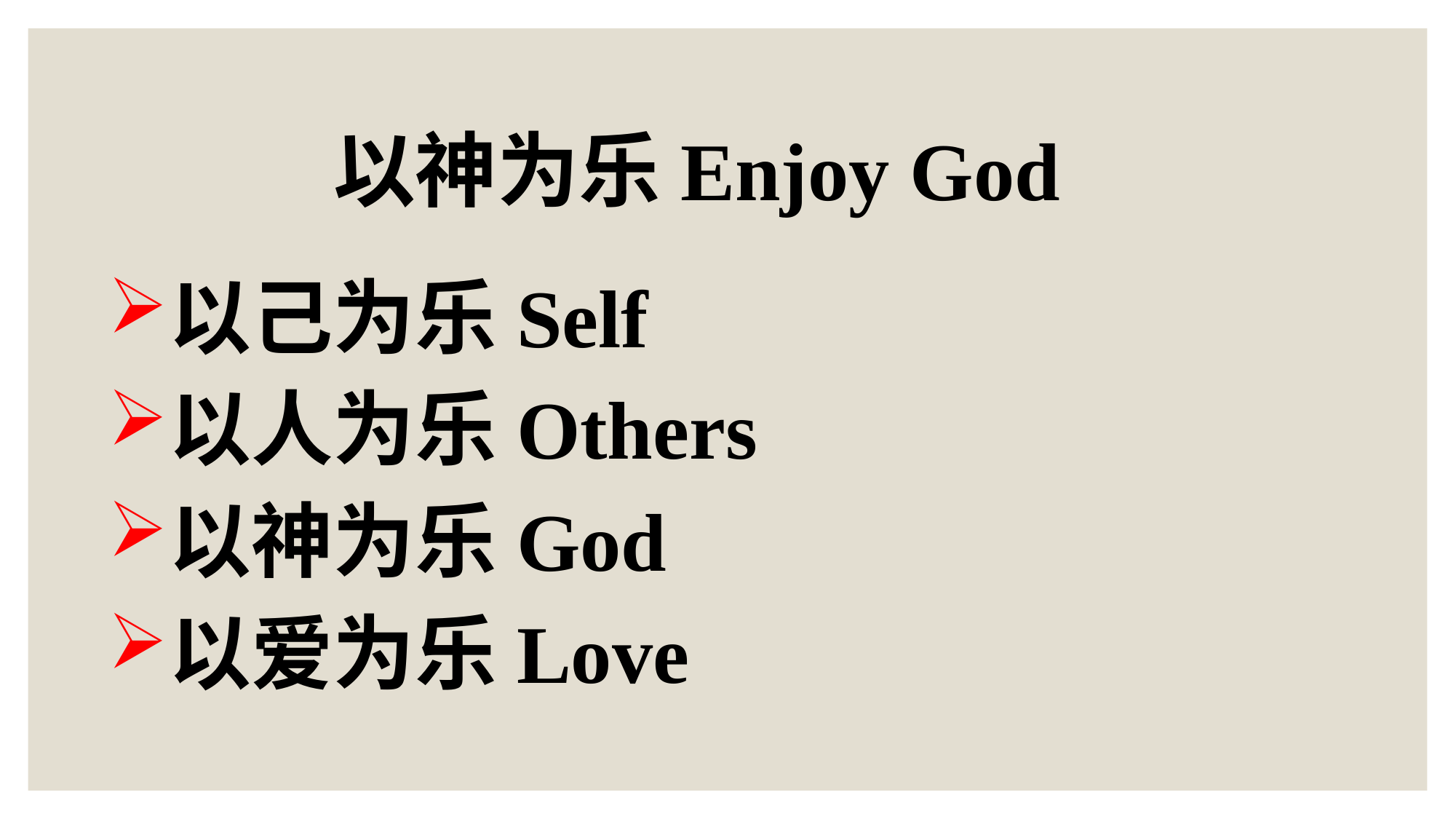

# 以神为乐Enjoy God
以己为乐Self
以人为乐Others
以神为乐God
以爱为乐Love